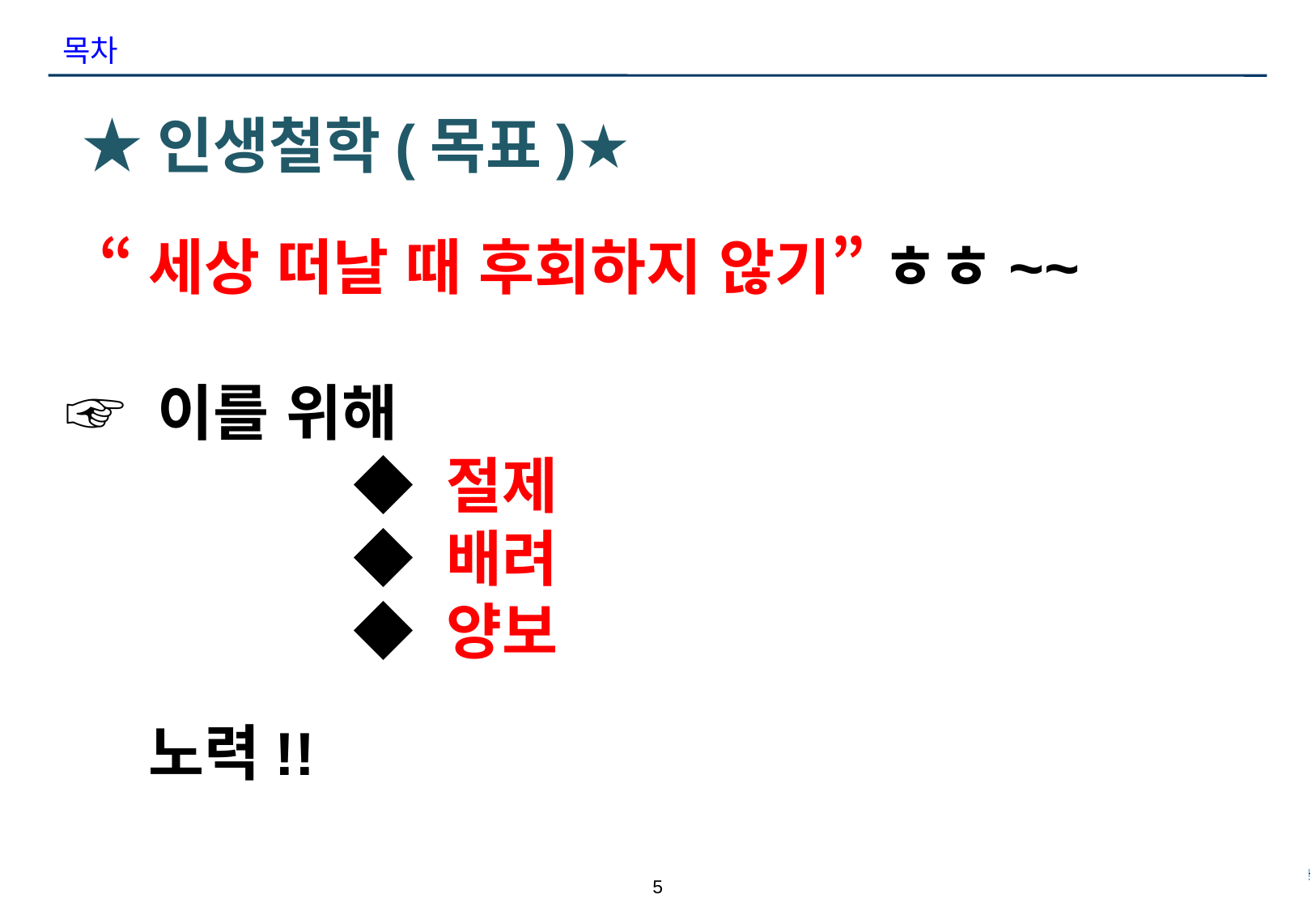

# 목차
  ★인생철학(목표)★

   “세상 떠날 때 후회하지 않기” ㅎㅎ~~

 ☞ 이를 위해
                  ◆ 절제
                  ◆ 배려
                  ◆ 양보

        노력!!